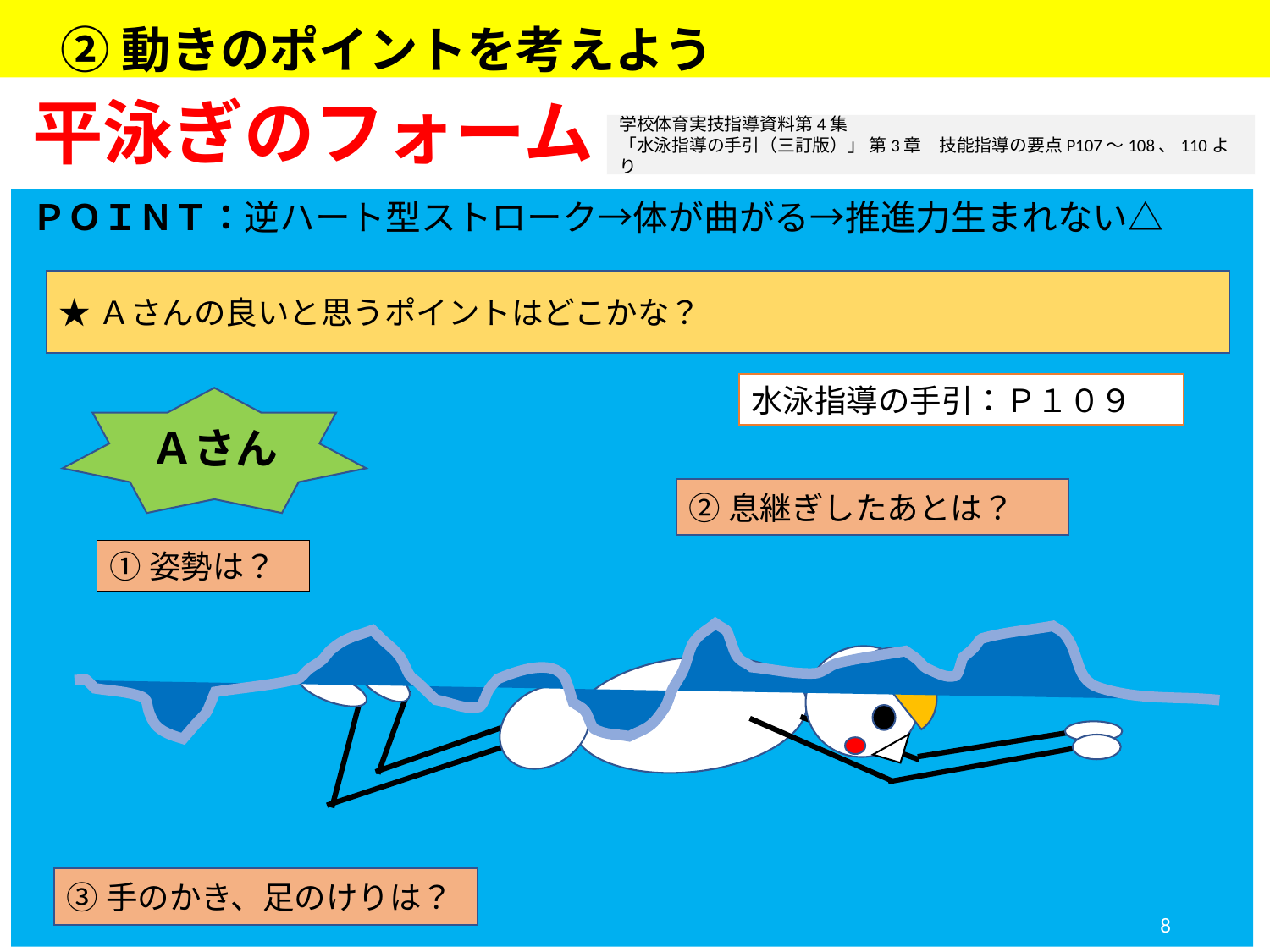

②動きのポイントを考えよう
平泳ぎのフォーム
学校体育実技指導資料第4集
「水泳指導の手引（三訂版）」 第3章　技能指導の要点P107～108、110より

ＰＯＩＮＴ：逆ハート型ストローク→体が曲がる→推進力生まれない△

★Ａさんの良いと思うポイントはどこかな？
水泳指導の手引：Ｐ１０９
Ａさん
②息継ぎしたあとは？
①姿勢は？

③手のかき、足のけりは？
8